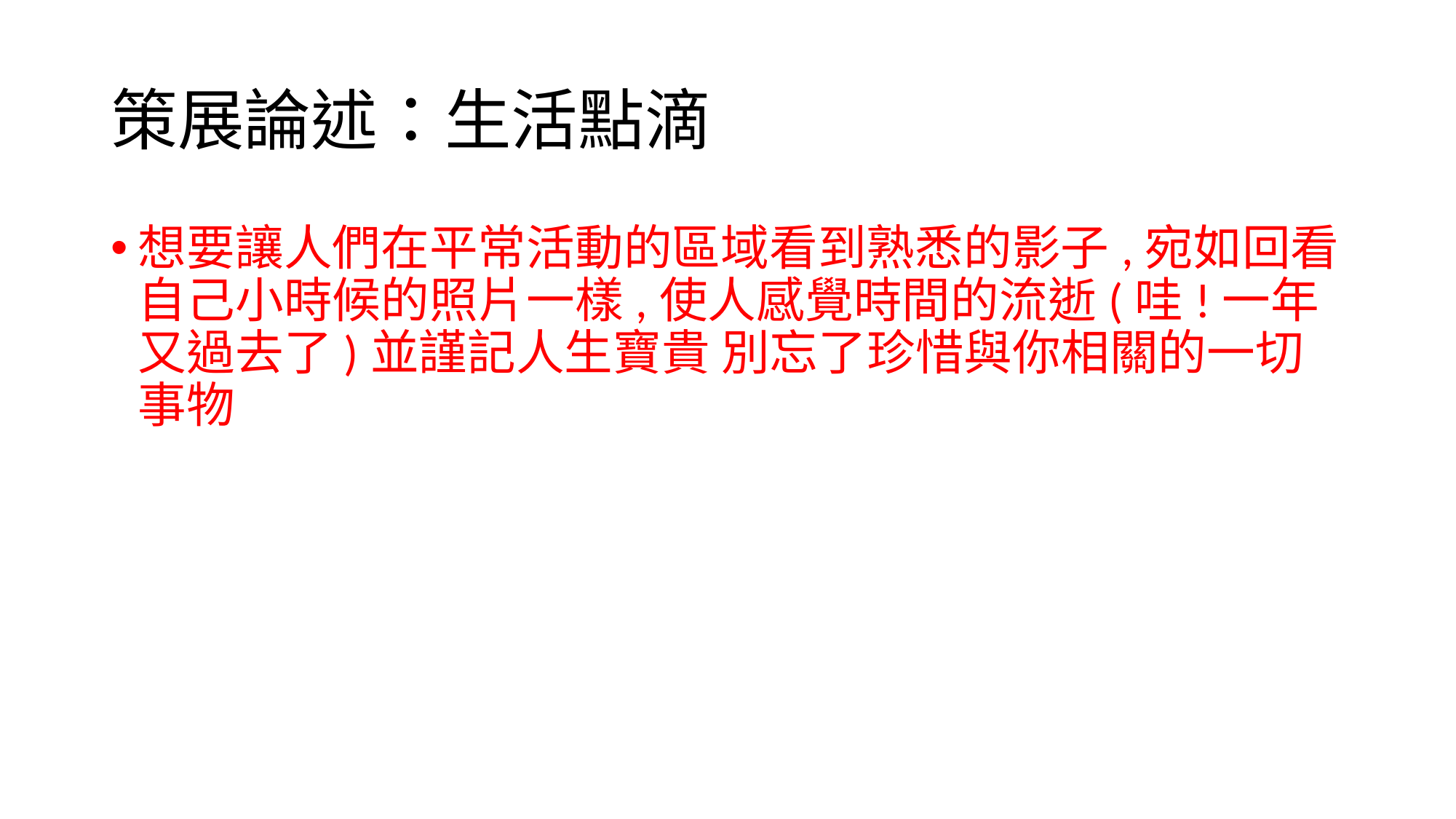

# 策展論述：生活點滴
想要讓人們在平常活動的區域看到熟悉的影子,宛如回看自己小時候的照片一樣,使人感覺時間的流逝(哇!一年又過去了)並謹記人生寶貴 別忘了珍惜與你相關的一切事物